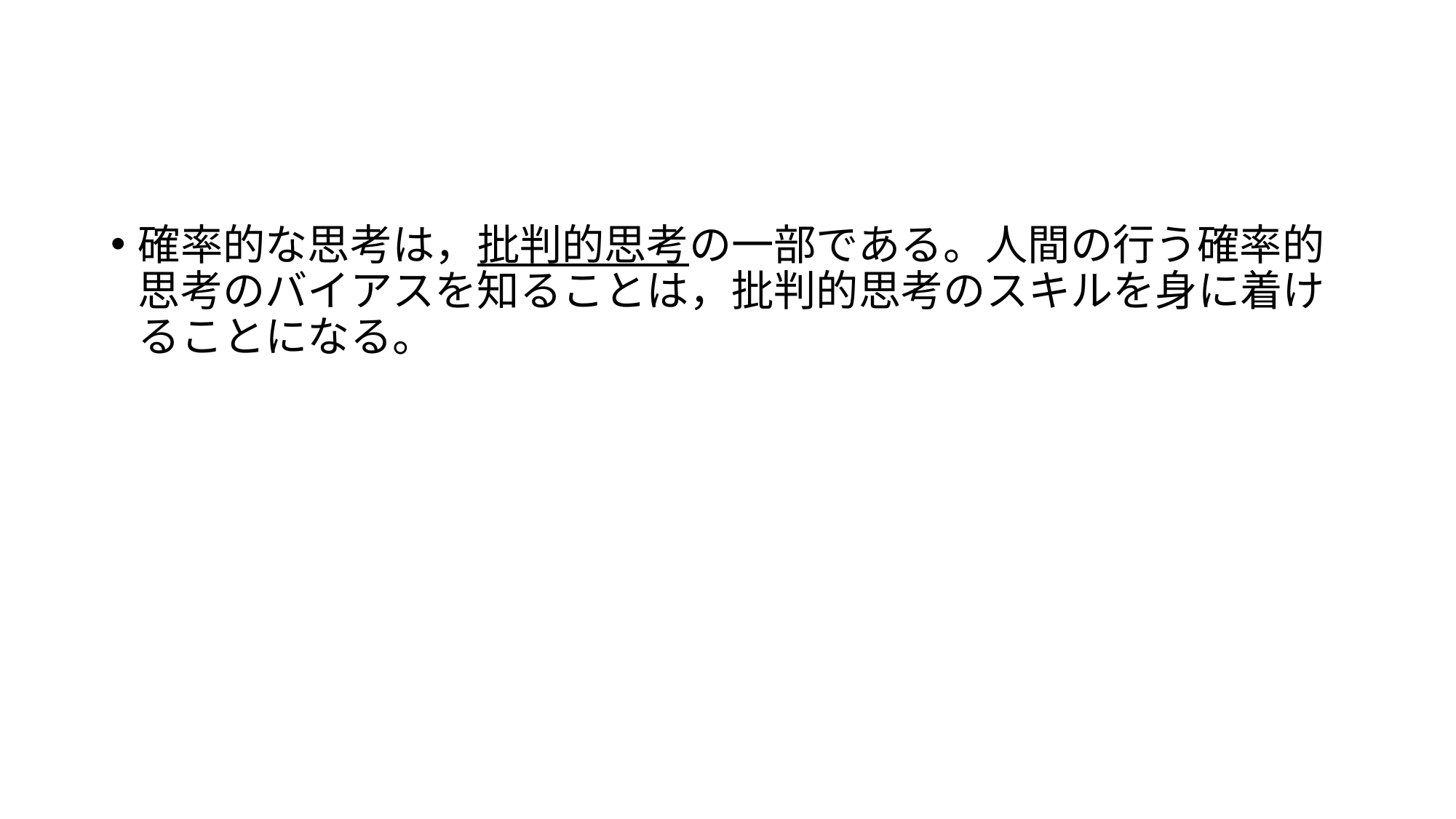

#
確率的な思考は，批判的思考の一部である。人間の行う確率的思考のバイアスを知ることは，批判的思考のスキルを身に着けることになる。